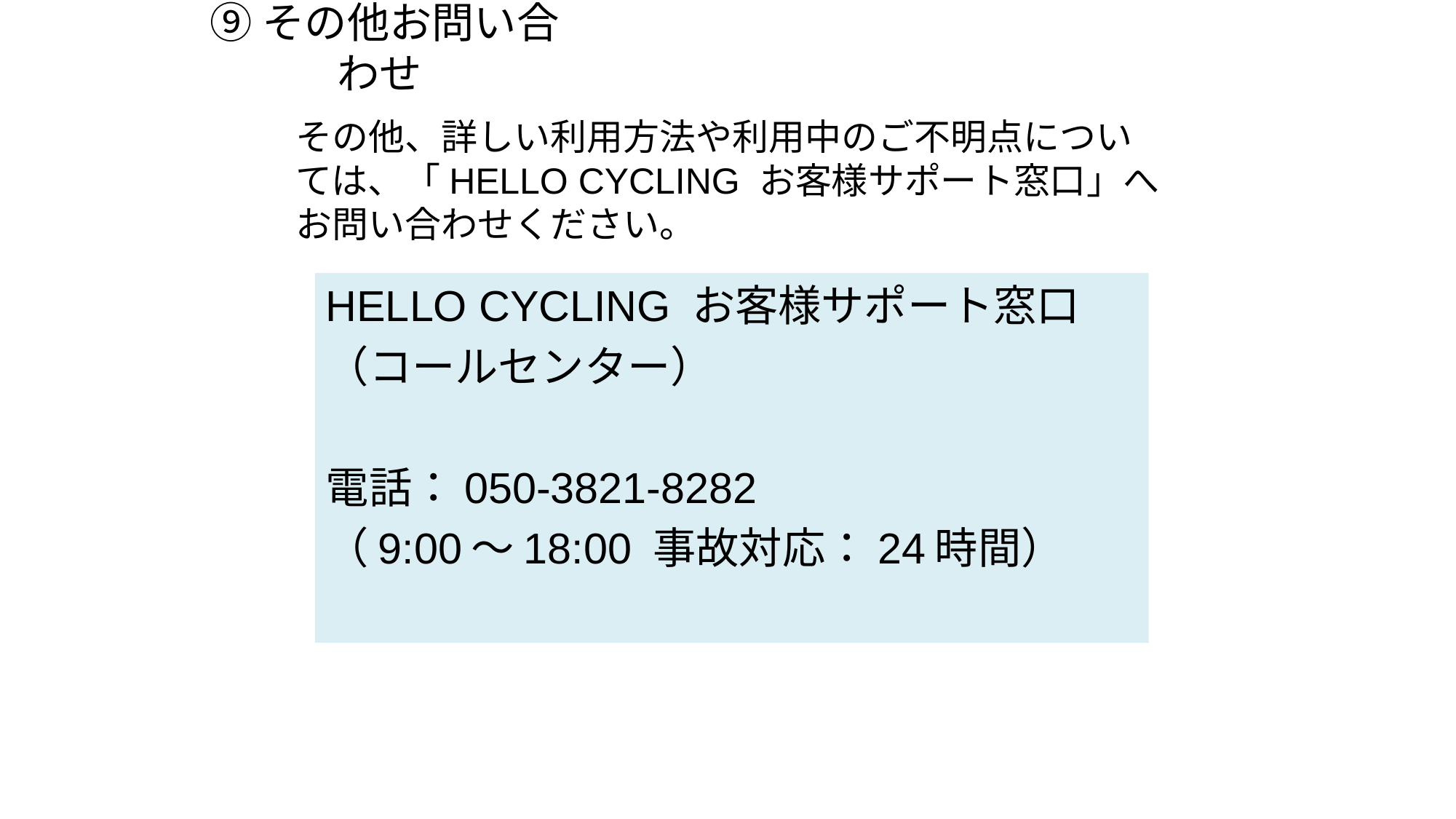

# ⑨その他お問い合わせ
その他、詳しい利用方法や利用中のご不明点については、「HELLO CYCLING お客様サポート窓口」へお問い合わせください。
HELLO CYCLING お客様サポート窓口
（コールセンター）

電話：050-3821-8282
（9:00～18:00 事故対応：24時間）